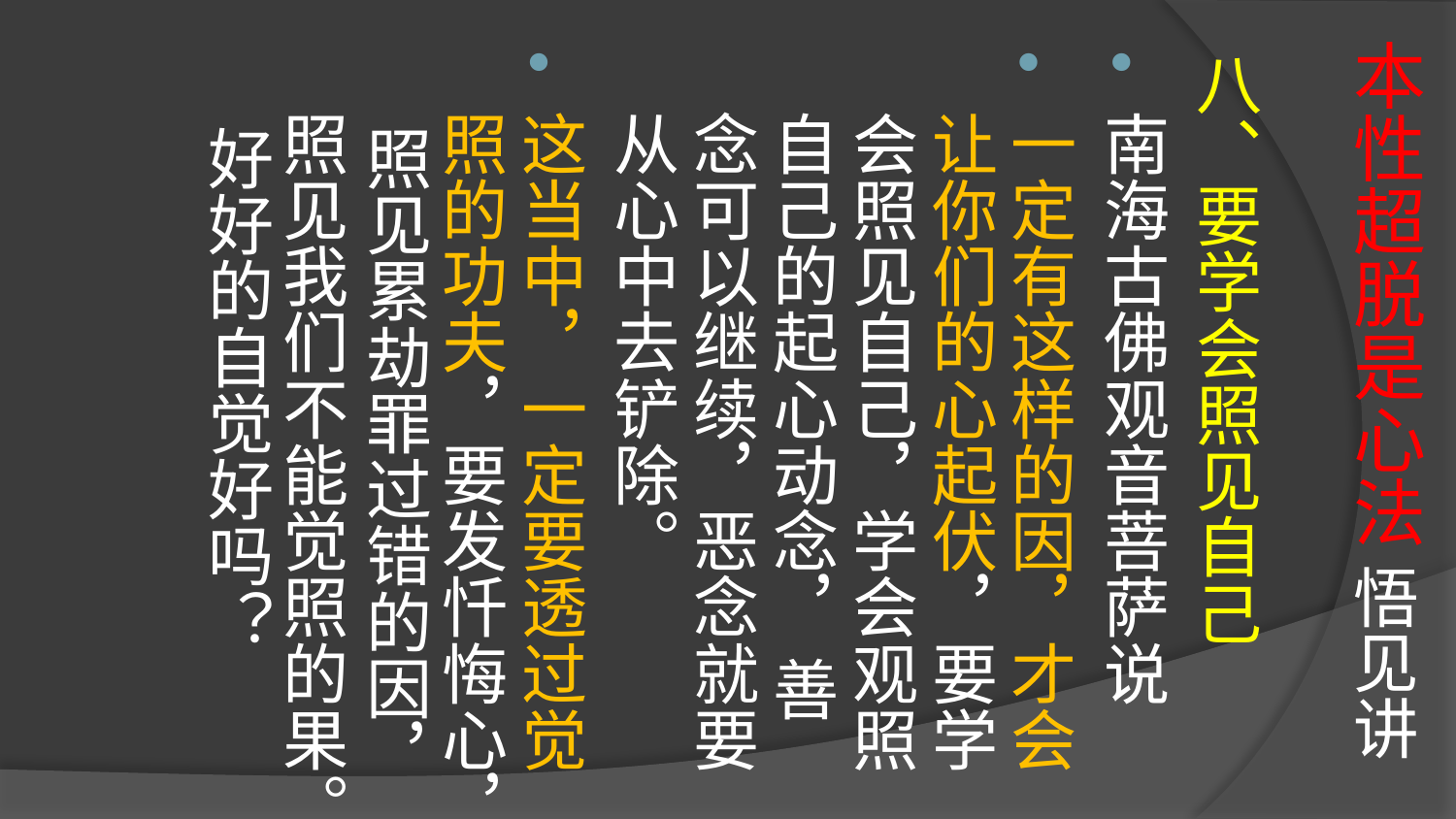

# 本性超脱是心法 悟见讲
八、要学会照见自己
南海古佛观音菩萨说
一定有这样的因，才会让你们的心起伏，要学会照见自己，学会观照自己的起心动念， 善念可以继续，恶念就要从心中去铲除。
这当中，一定要透过觉照的功夫，要发忏悔心， 照见累劫罪过错的因，照见我们不能觉照的果。 好好的自觉好吗？